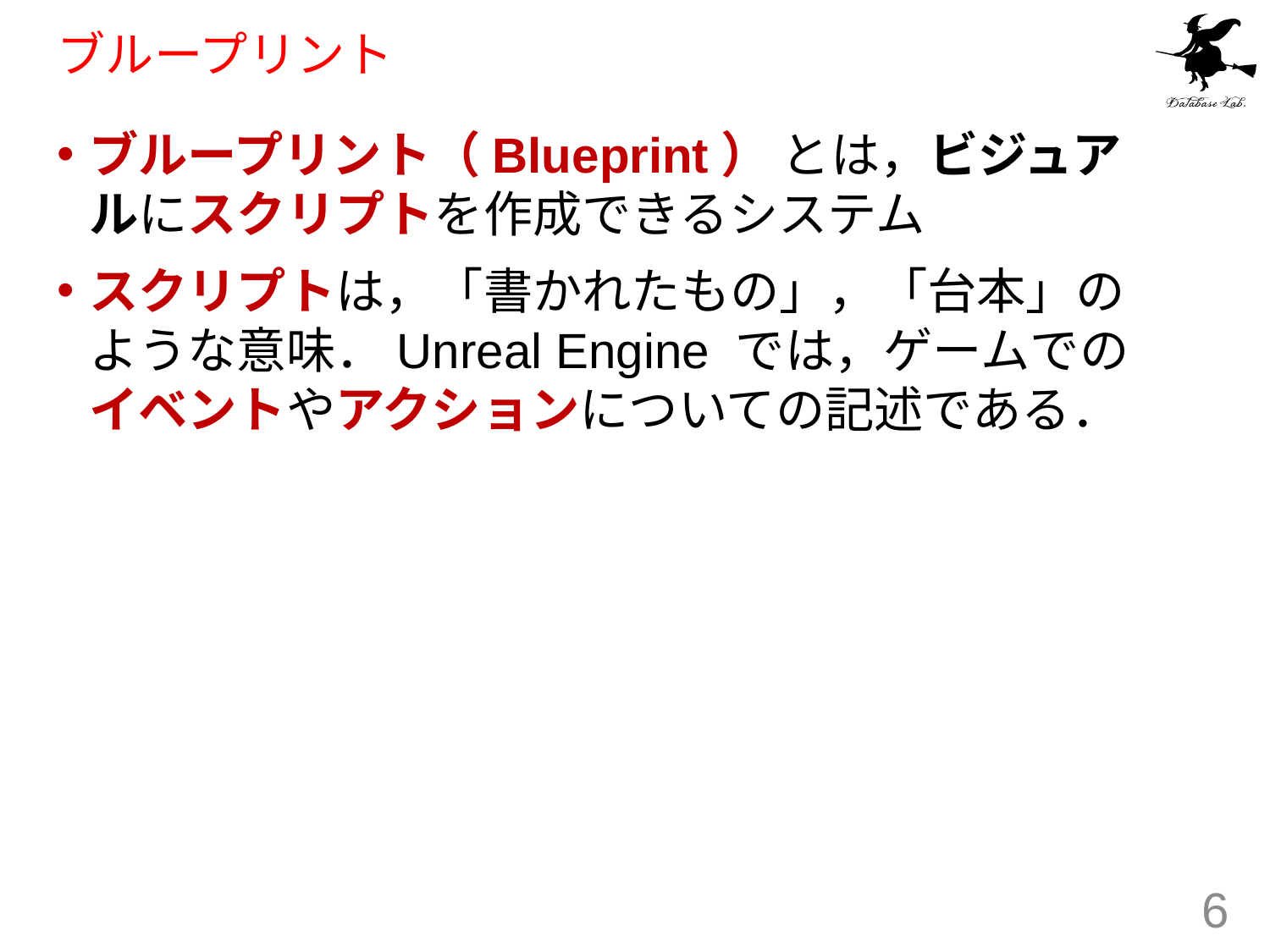

# ブループリント
ブループリント（Blueprint） とは，ビジュアルにスクリプトを作成できるシステム
スクリプトは，「書かれたもの」，「台本」のような意味．Unreal Engine では，ゲームでのイベントやアクションについての記述である．
6